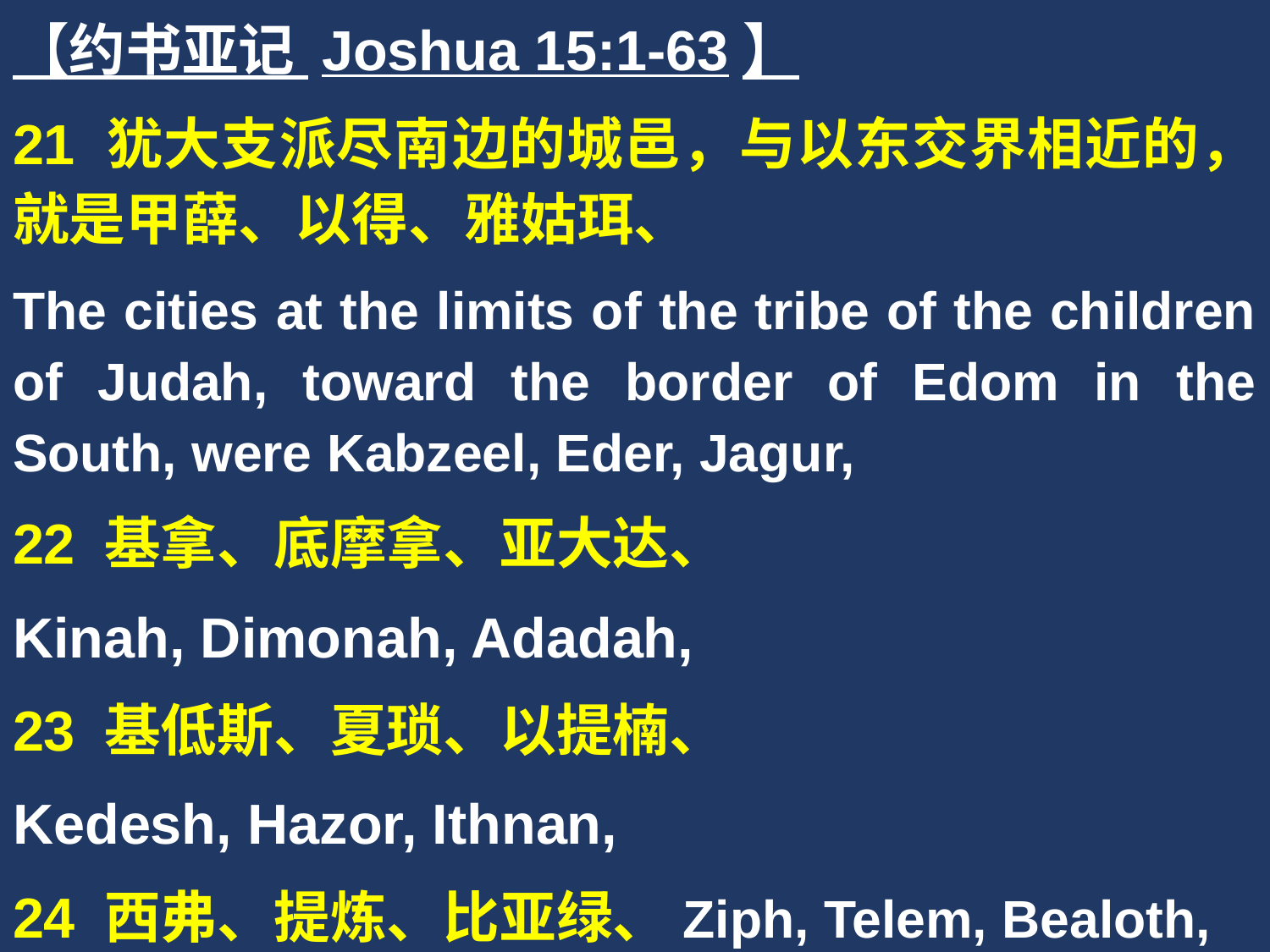

【约书亚记 Joshua 15:1-63】
21 犹大支派尽南边的城邑，与以东交界相近的，就是甲薛、以得、雅姑珥、
The cities at the limits of the tribe of the children of Judah, toward the border of Edom in the South, were Kabzeel, Eder, Jagur,
22 基拿、底摩拿、亚大达、
Kinah, Dimonah, Adadah,
23 基低斯、夏琐、以提楠、
Kedesh, Hazor, Ithnan,
24 西弗、提炼、比亚绿、Ziph, Telem, Bealoth,